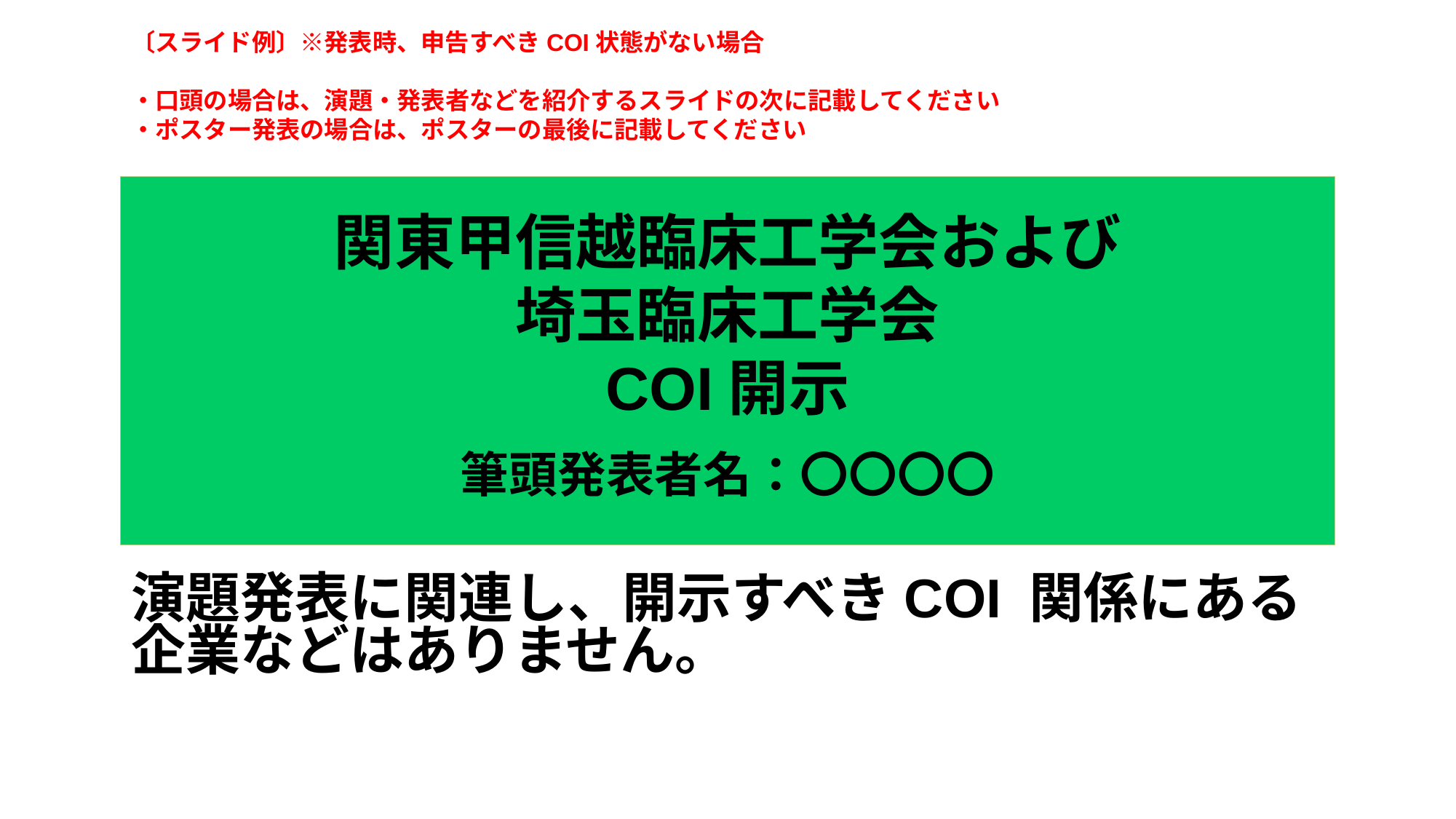

# 〔スライド例〕※発表時、申告すべきCOI状態がない場合 ・口頭の場合は、演題・発表者などを紹介するスライドの次に記載してください ・ポスター発表の場合は、ポスターの最後に記載してください
関東甲信越臨床工学会および
埼玉臨床工学会
COI開示
筆頭発表者名：〇〇〇〇
演題発表に関連し、開示すべきCOI 関係にある企業などはありません。